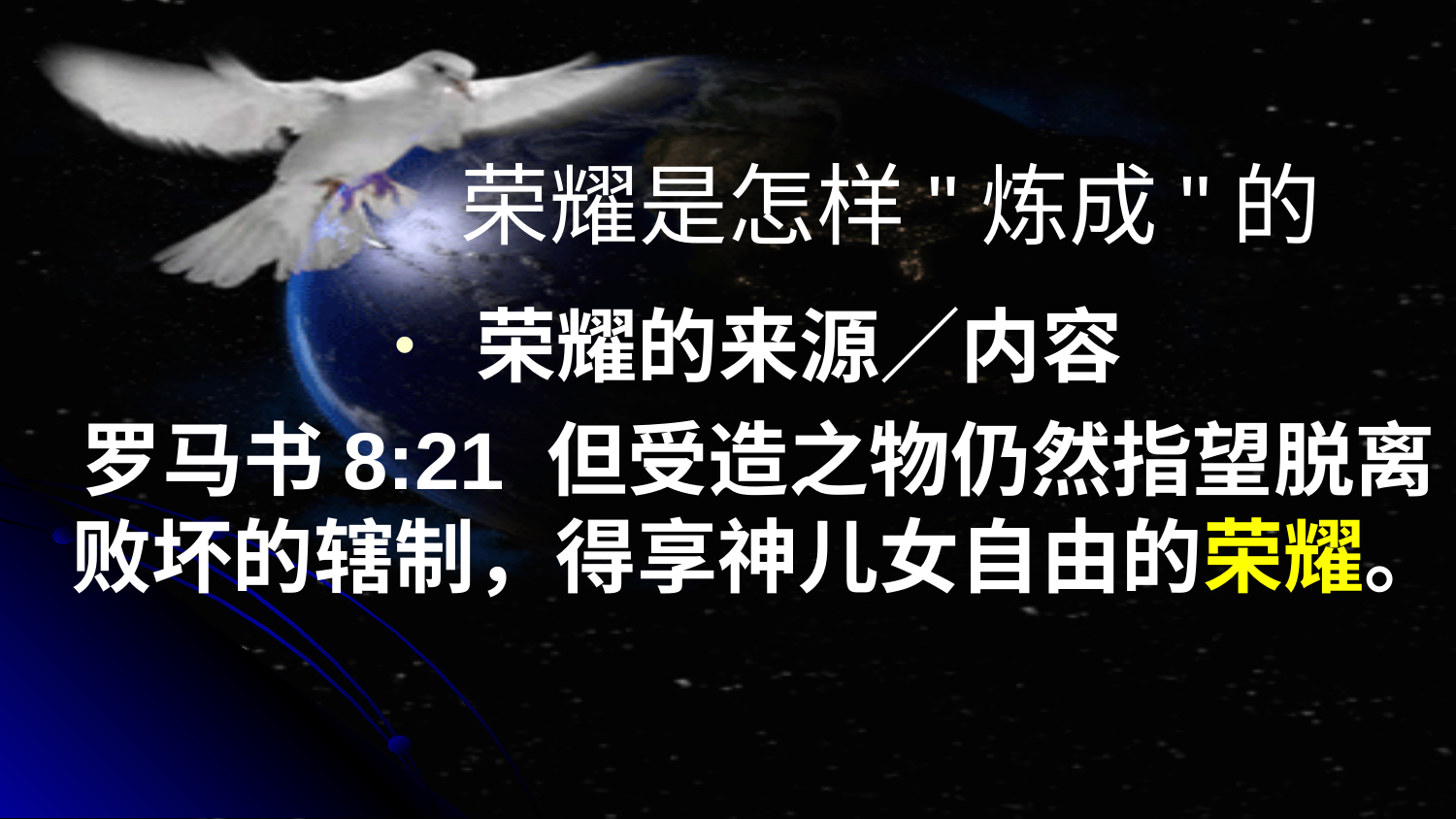

# 荣耀是怎样"炼成"的
荣耀的来源／内容
罗马书8:21 但受造之物仍然指望脱离败坏的辖制，得享神儿女自由的荣耀。